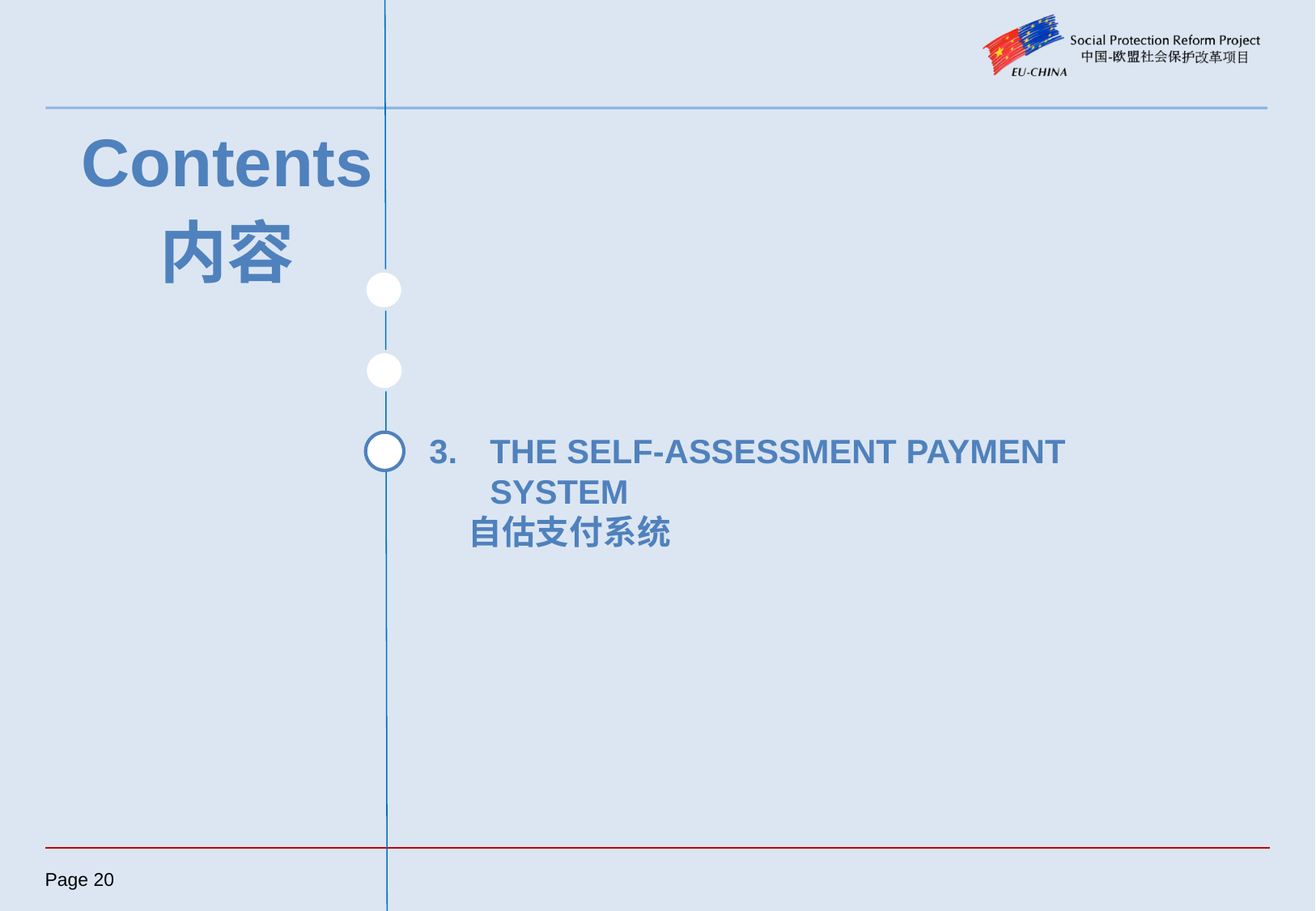

Contents
内容

THE SELF-ASSESSMENT PAYMENT SYSTEM
    自估支付系统